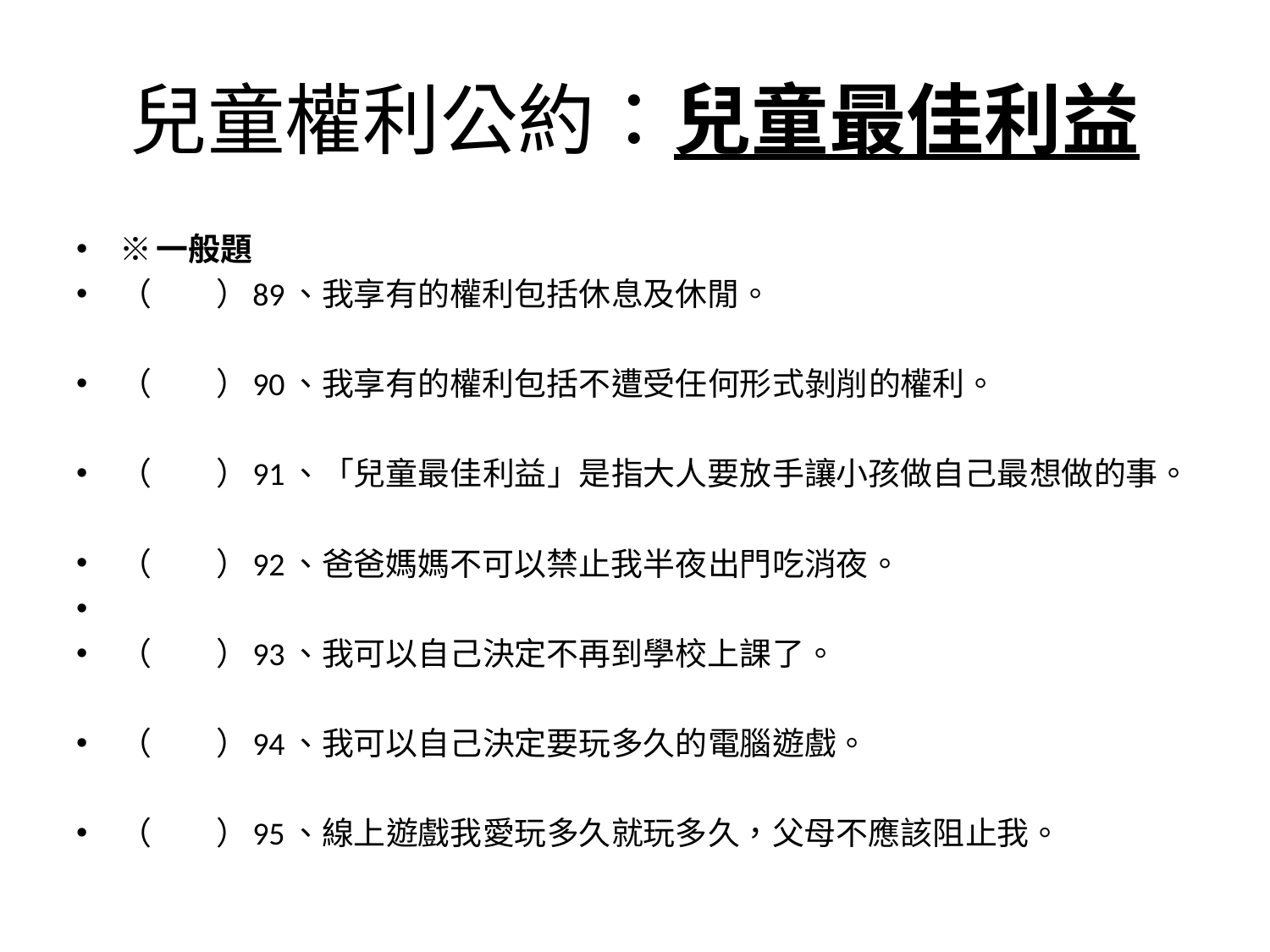

# 兒童權利公約：兒童最佳利益
※一般題
（　　）89、我享有的權利包括休息及休閒。

（　　）90、我享有的權利包括不遭受任何形式剝削的權利。

（　　）91、「兒童最佳利益」是指大人要放手讓小孩做自己最想做的事。

（　　）92、爸爸媽媽不可以禁止我半夜出門吃消夜。

（　　）93、我可以自己決定不再到學校上課了。

（　　）94、我可以自己決定要玩多久的電腦遊戲。

（　　）95、線上遊戲我愛玩多久就玩多久，父母不應該阻止我。